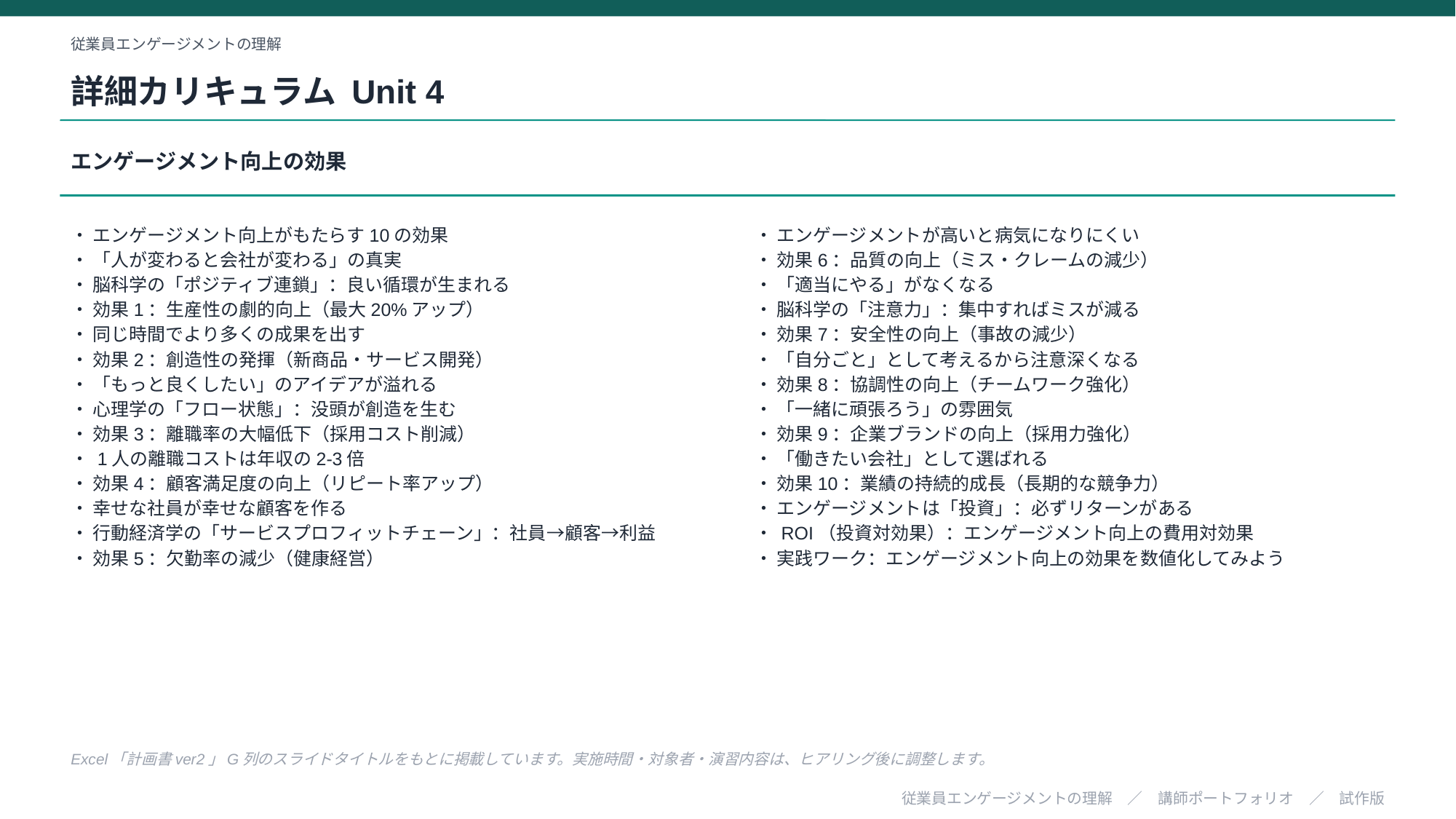

従業員エンゲージメントの理解
詳細カリキュラム Unit 4

エンゲージメント向上の効果

・ エンゲージメント向上がもたらす10の効果
・ 「人が変わると会社が変わる」の真実
・ 脳科学の「ポジティブ連鎖」：良い循環が生まれる
・ 効果1：生産性の劇的向上（最大20%アップ）
・ 同じ時間でより多くの成果を出す
・ 効果2：創造性の発揮（新商品・サービス開発）
・ 「もっと良くしたい」のアイデアが溢れる
・ 心理学の「フロー状態」：没頭が創造を生む
・ 効果3：離職率の大幅低下（採用コスト削減）
・ 1人の離職コストは年収の2-3倍
・ 効果4：顧客満足度の向上（リピート率アップ）
・ 幸せな社員が幸せな顧客を作る
・ 行動経済学の「サービスプロフィットチェーン」：社員→顧客→利益
・ 効果5：欠勤率の減少（健康経営）
・ エンゲージメントが高いと病気になりにくい
・ 効果6：品質の向上（ミス・クレームの減少）
・ 「適当にやる」がなくなる
・ 脳科学の「注意力」：集中すればミスが減る
・ 効果7：安全性の向上（事故の減少）
・ 「自分ごと」として考えるから注意深くなる
・ 効果8：協調性の向上（チームワーク強化）
・ 「一緒に頑張ろう」の雰囲気
・ 効果9：企業ブランドの向上（採用力強化）
・ 「働きたい会社」として選ばれる
・ 効果10：業績の持続的成長（長期的な競争力）
・ エンゲージメントは「投資」：必ずリターンがある
・ ROI（投資対効果）：エンゲージメント向上の費用対効果
・ 実践ワーク：エンゲージメント向上の効果を数値化してみよう
Excel「計画書ver2」G列のスライドタイトルをもとに掲載しています。実施時間・対象者・演習内容は、ヒアリング後に調整します。
従業員エンゲージメントの理解　／　講師ポートフォリオ　／　試作版